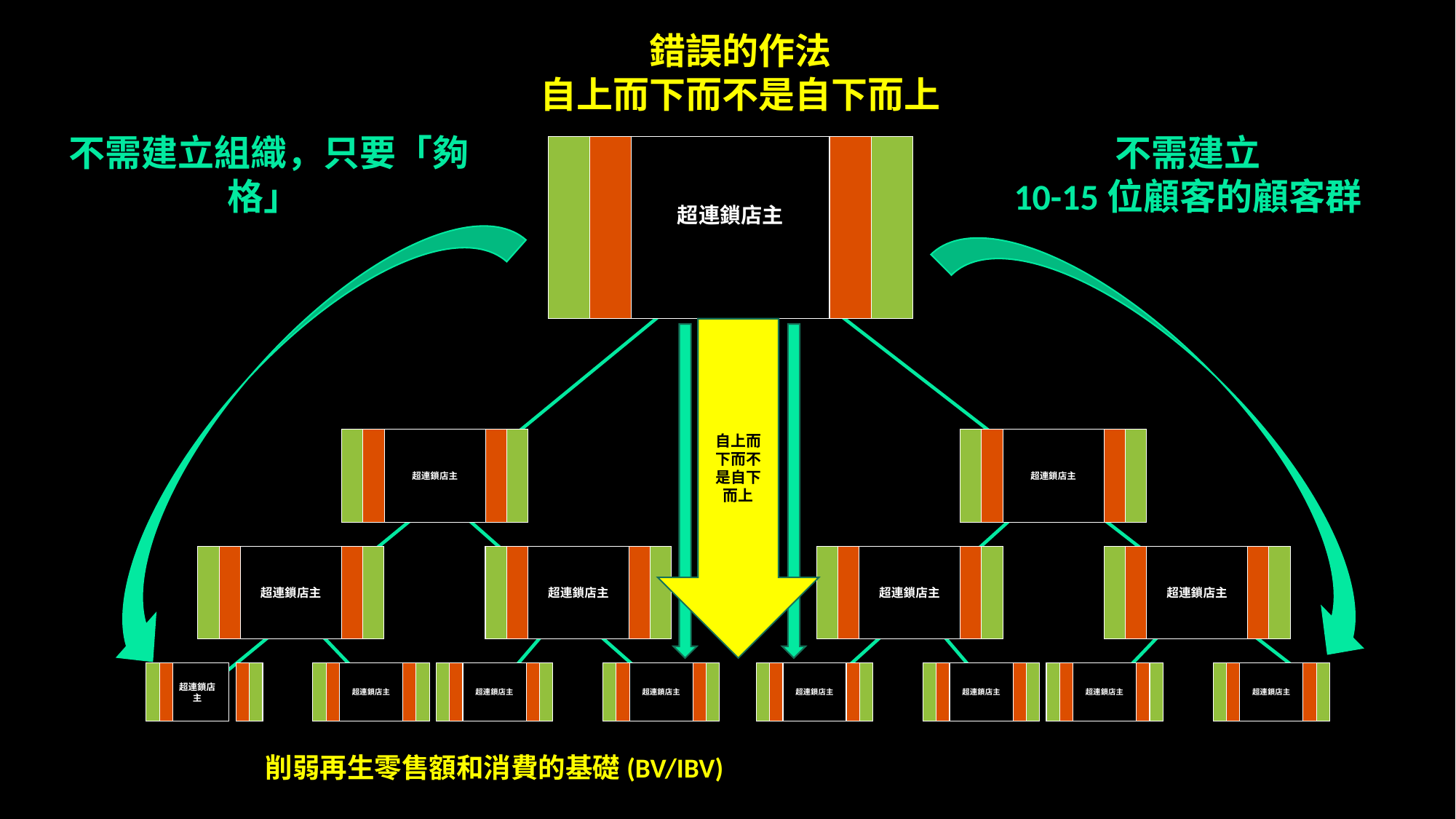

錯誤的作法
自上而下而不是自下而上
不需建立組織，只要「夠格」
不需建立
10-15位顧客的顧客群

超連鎖店主

自上而下而不是自下而上

超連鎖店主

超連鎖店主

超連鎖店主

超連鎖店主

超連鎖店主

超連鎖店主

超連鎖店主

超連鎖店主

超連鎖店主

超連鎖店主

超連鎖店主

超連鎖店主

超連鎖店主

超連鎖店主

削弱再生零售額和消費的基礎(BV/IBV)